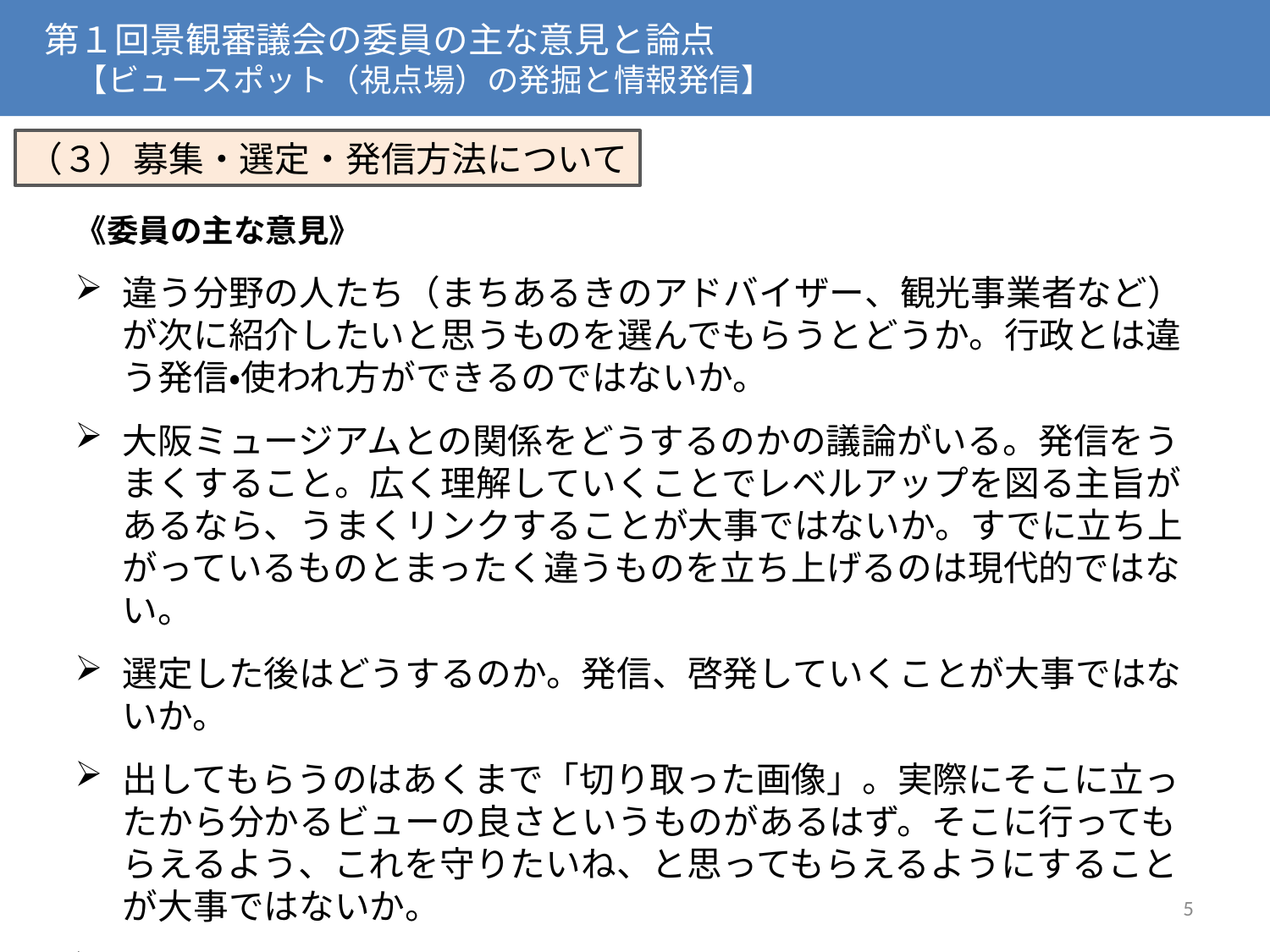

第１回景観審議会の委員の主な意見と論点
　　【ビュースポット（視点場）の発掘と情報発信】
（３）募集・選定・発信方法について
《委員の主な意見》
違う分野の人たち（まちあるきのアドバイザー、観光事業者など）が次に紹介したいと思うものを選んでもらうとどうか。行政とは違う発信・使われ方ができるのではないか。
大阪ミュージアムとの関係をどうするのかの議論がいる。発信をうまくすること。広く理解していくことでレベルアップを図る主旨があるなら、うまくリンクすることが大事ではないか。すでに立ち上がっているものとまったく違うものを立ち上げるのは現代的ではない。
選定した後はどうするのか。発信、啓発していくことが大事ではないか。
出してもらうのはあくまで「切り取った画像」。実際にそこに立ったから分かるビューの良さというものがあるはず。そこに行ってもらえるよう、これを守りたいね、と思ってもらえるようにすることが大事ではないか。
発信が大事。どう発信するかが決まったら募集の仕方も決まるのではないか。ＳＮＳだと「万」の単位で応募されるかもしれない。
5